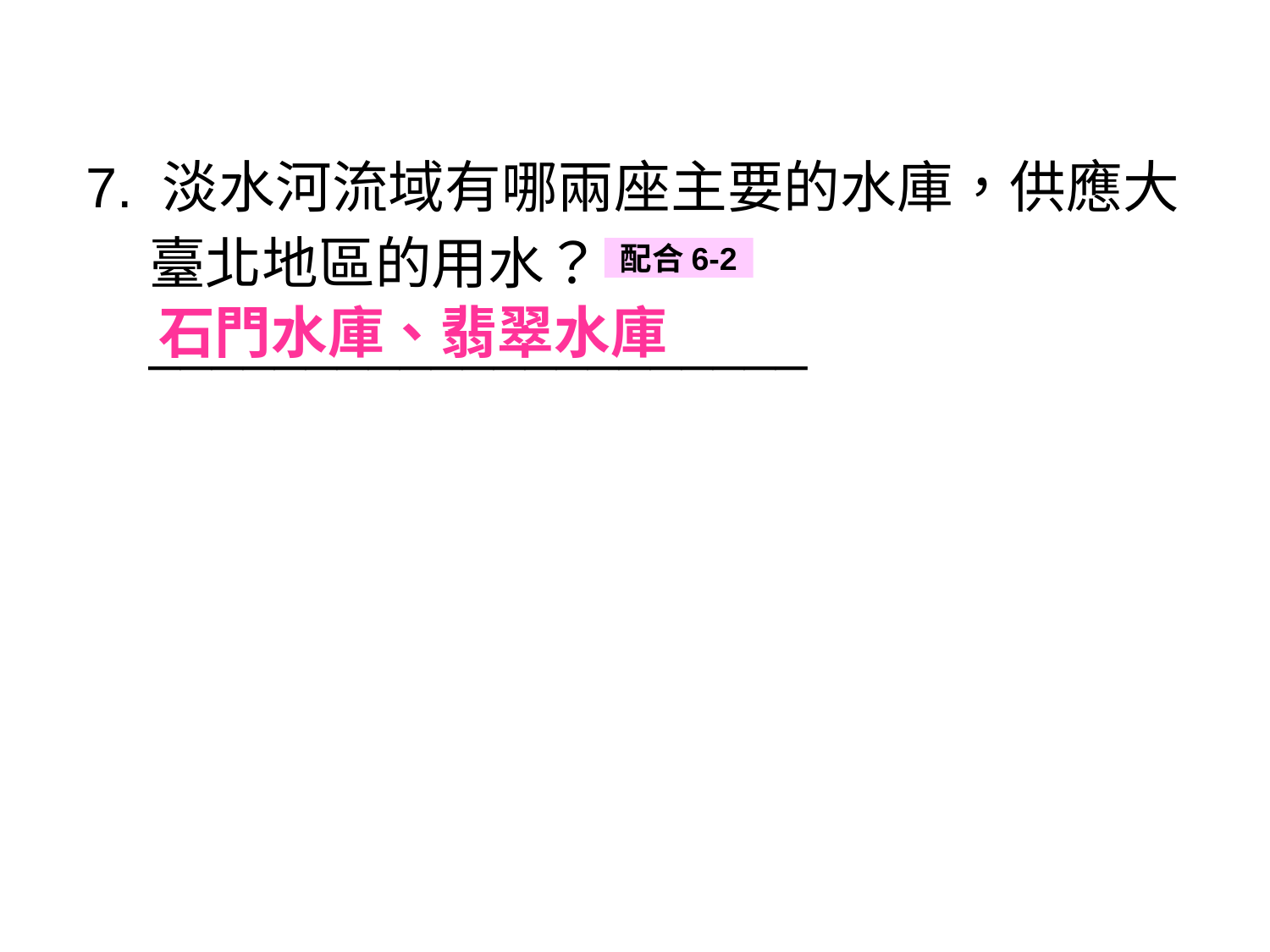

19
7. 淡水河流域有哪兩座主要的水庫，供應大臺北地區的用水？
	_____________________

配合6-2
石門水庫、翡翠水庫